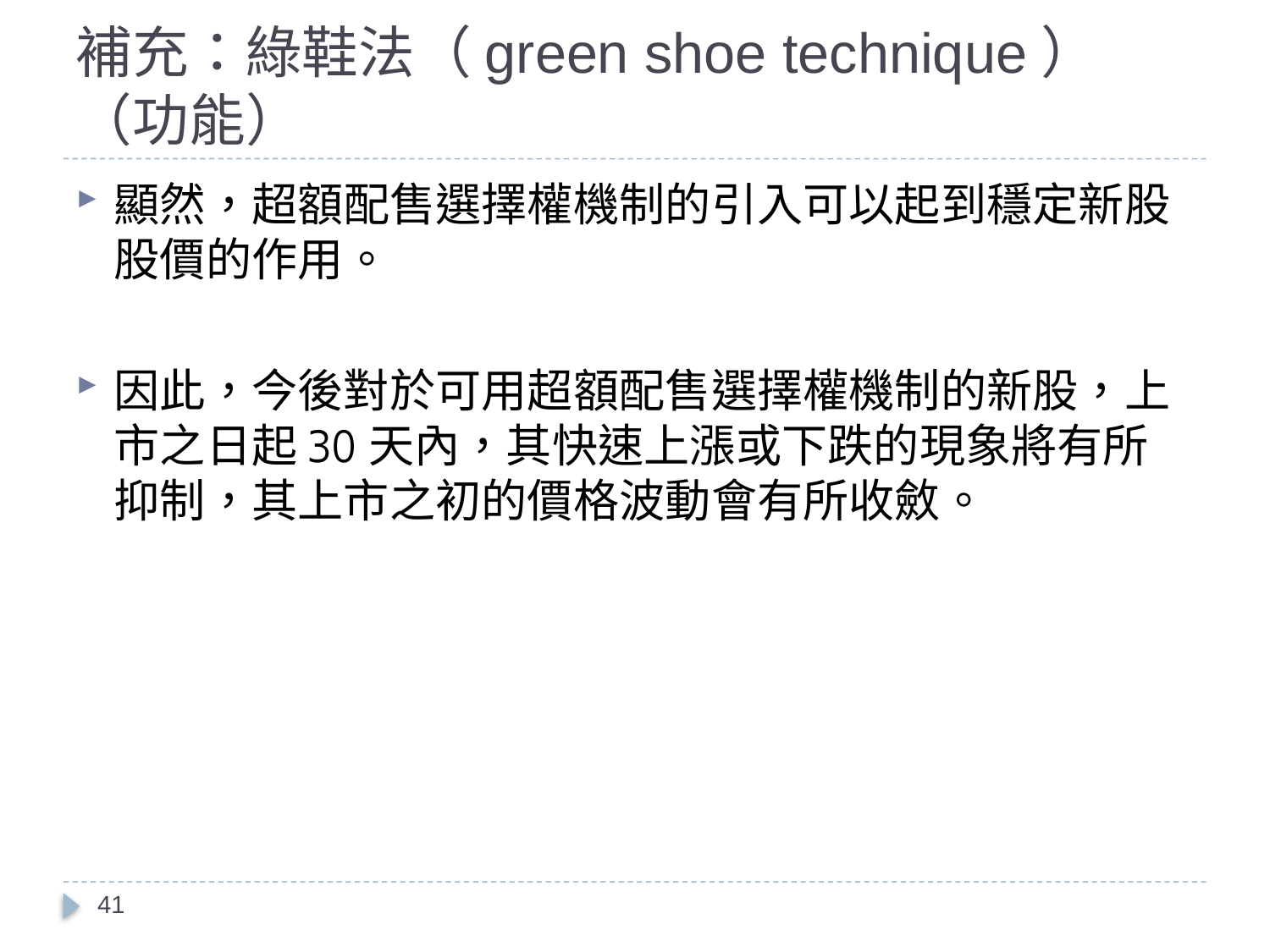

# 補充：綠鞋法（green shoe technique）（功能）
顯然，超額配售選擇權機制的引入可以起到穩定新股股價的作用。

因此，今後對於可用超額配售選擇權機制的新股，上市之日起30天內，其快速上漲或下跌的現象將有所抑制，其上市之初的價格波動會有所收斂。

41